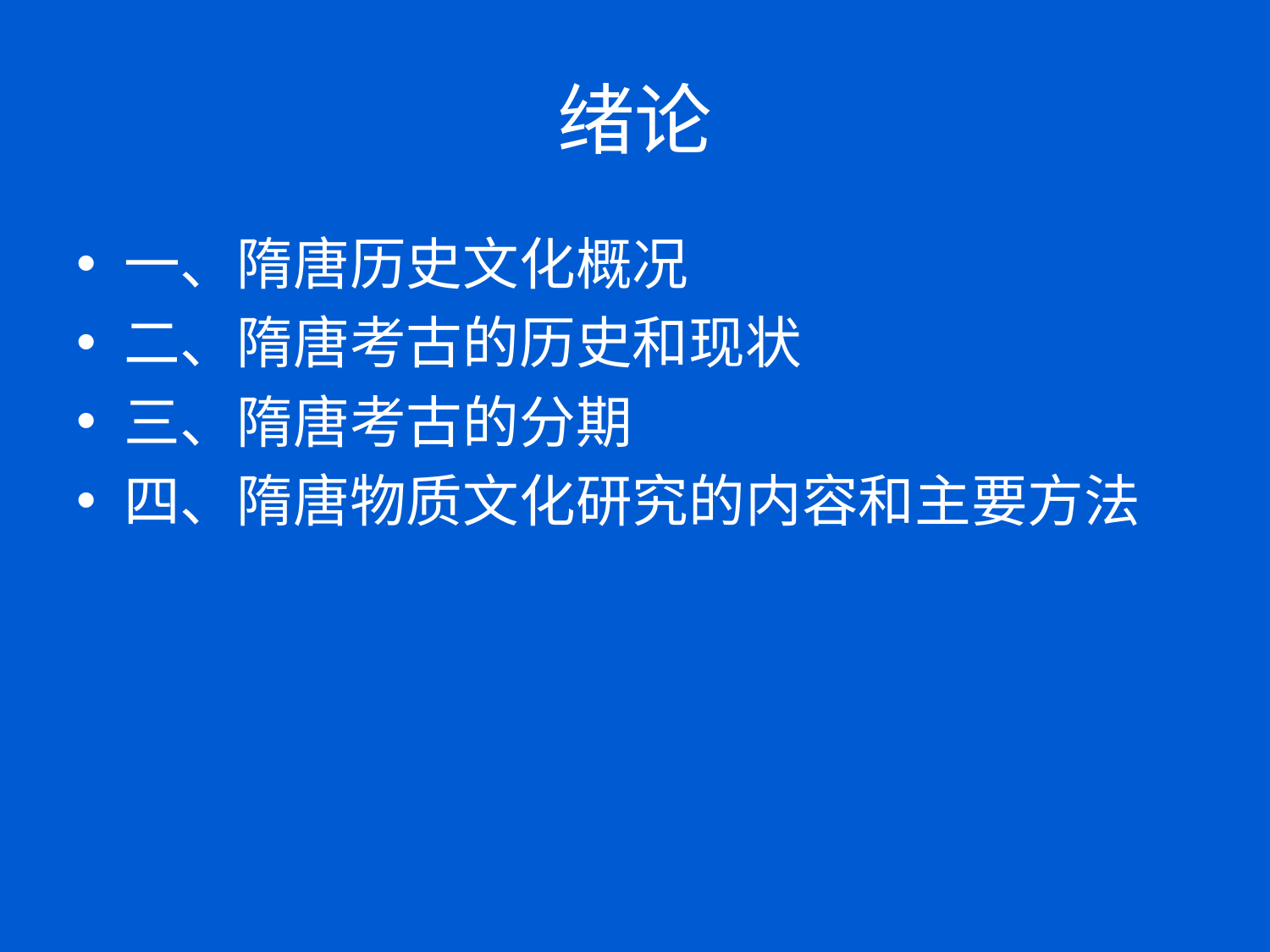

# 绪论
一、隋唐历史文化概况
二、隋唐考古的历史和现状
三、隋唐考古的分期
四、隋唐物质文化研究的内容和主要方法